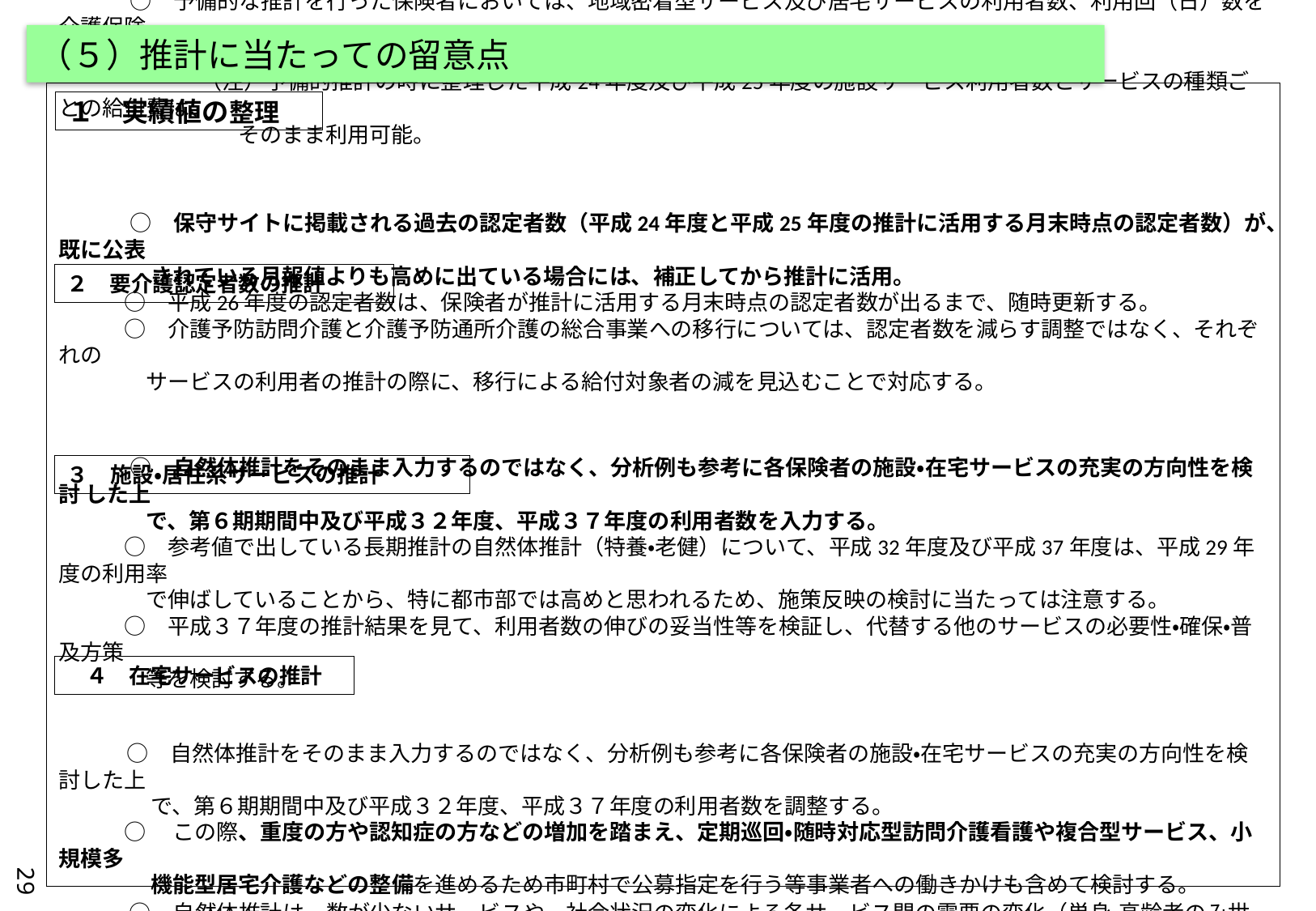

（５）推計に当たっての留意点
# ○　予備的な推計を行った保険者においては、地域密着型サービス及び居宅サービスの利用者数、利用回（日）数を介護保険 　　　　 事業状況報告システムの保守サイトに掲載されたデータと置き換える。 　　　　　　（注）予備的推計の時に整理した平成24年度及び平成25年度の施設サービス利用者数とサービスの種類ごとの給付費は、 　　　　　　　　 そのまま利用可能。 　　　○　保守サイトに掲載される過去の認定者数（平成24年度と平成25年度の推計に活用する月末時点の認定者数）が、既に公表 　　　　 されている月報値よりも高めに出ている場合には、補正してから推計に活用。 　　　○　平成26年度の認定者数は、保険者が推計に活用する月末時点の認定者数が出るまで、随時更新する。 　　　○　介護予防訪問介護と介護予防通所介護の総合事業への移行については、認定者数を減らす調整ではなく、それぞれの　 　　　　サービスの利用者の推計の際に、移行による給付対象者の減を見込むことで対応する。 　　　○　自然体推計をそのまま入力するのではなく、分析例も参考に各保険者の施設・在宅サービスの充実の方向性を検討 した上 　　　　で、第６期期間中及び平成３２年度、平成３７年度の利用者数を入力する。 　　　○　参考値で出している長期推計の自然体推計（特養・老健）について、平成32年度及び平成37年度は、平成29年度の利用率　 　　　　で伸ばしていることから、特に都市部では高めと思われるため、施策反映の検討に当たっては注意する。 　　　○　平成３７年度の推計結果を見て、利用者数の伸びの妥当性等を検証し、代替する他のサービスの必要性・確保・普及方策 　　　　等を検討する。 　　　　　○　自然体推計をそのまま入力するのではなく、分析例も参考に各保険者の施設・在宅サービスの充実の方向性を検討した上 　　　　 で、第６期期間中及び平成３２年度、平成３７年度の利用者数を調整する。 　　　○　 この際、重度の方や認知症の方などの増加を踏まえ、定期巡回・随時対応型訪問介護看護や複合型サービス、小規模多 　　　　 機能型居宅介護などの整備を進めるため市町村で公募指定を行う等事業者への働きかけも含めて検討する。 　　　 ○　自然体推計は、数が少ないサービスや、社会状況の変化による各サービス間の需要の変化（単身・高齢者のみ世帯の増 　　　　加に 伴う訪問系サービスのニーズの増加、レスパイト需要の変化等）が見込めないため、各市町村でこういった観点を必ず勘 　　　　案する。
１　実績値の整理
２　要介護認定者数の推計
３　施設・居住系サービスの推計
４　在宅サービスの推計
29